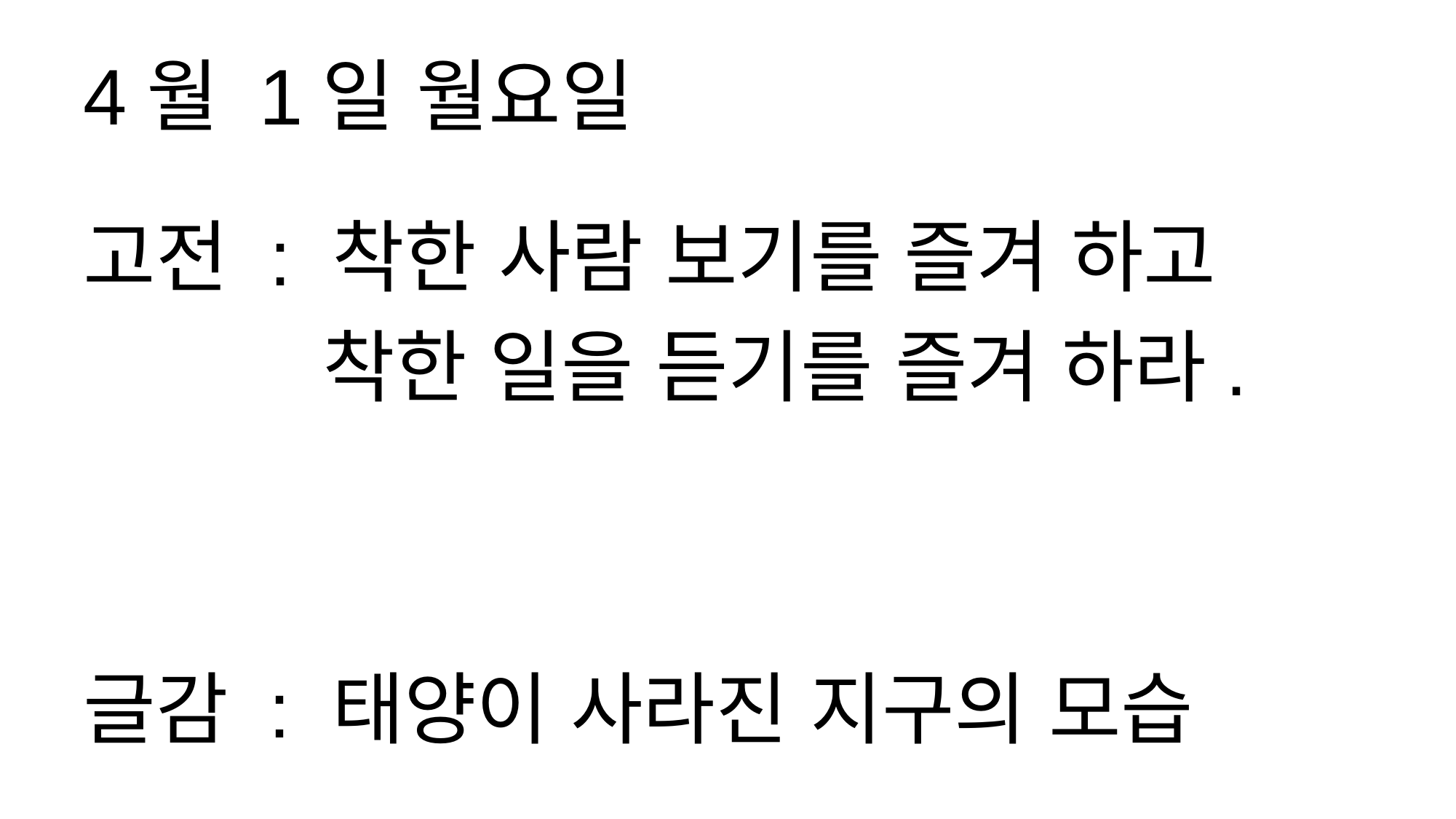

4월 1일 월요일
고전 : 착한 사람 보기를 즐겨 하고
          착한 일을 듣기를 즐겨 하라.
글감 : 태양이 사라진 지구의 모습